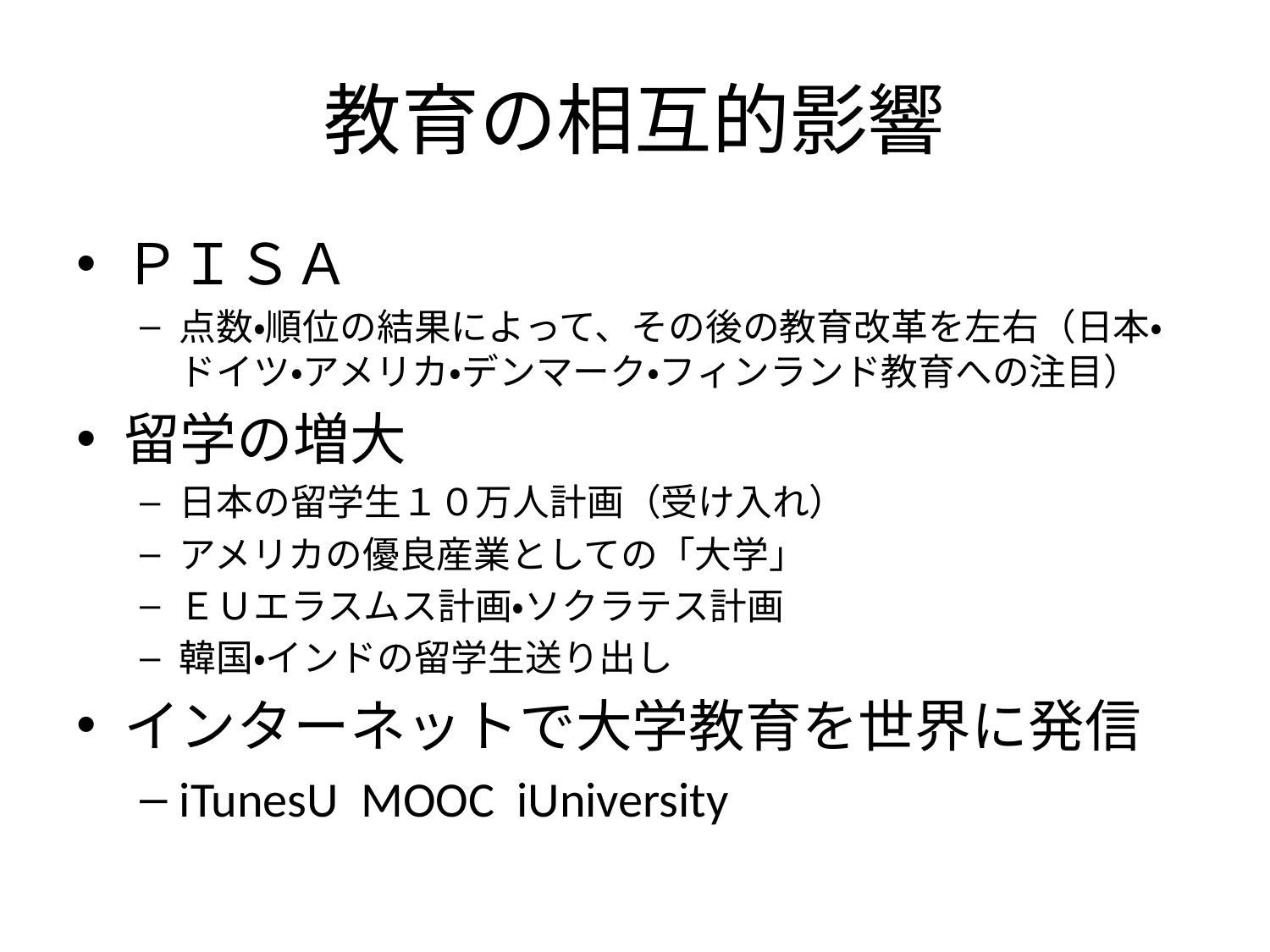

# 教育の相互的影響
ＰＩＳＡ
点数・順位の結果によって、その後の教育改革を左右（日本・ドイツ・アメリカ・デンマーク・フィンランド教育への注目）
留学の増大
日本の留学生１０万人計画（受け入れ）
アメリカの優良産業としての「大学」
ＥＵエラスムス計画・ソクラテス計画
韓国・インドの留学生送り出し
インターネットで大学教育を世界に発信
iTunesU  MOOC  iUniversity